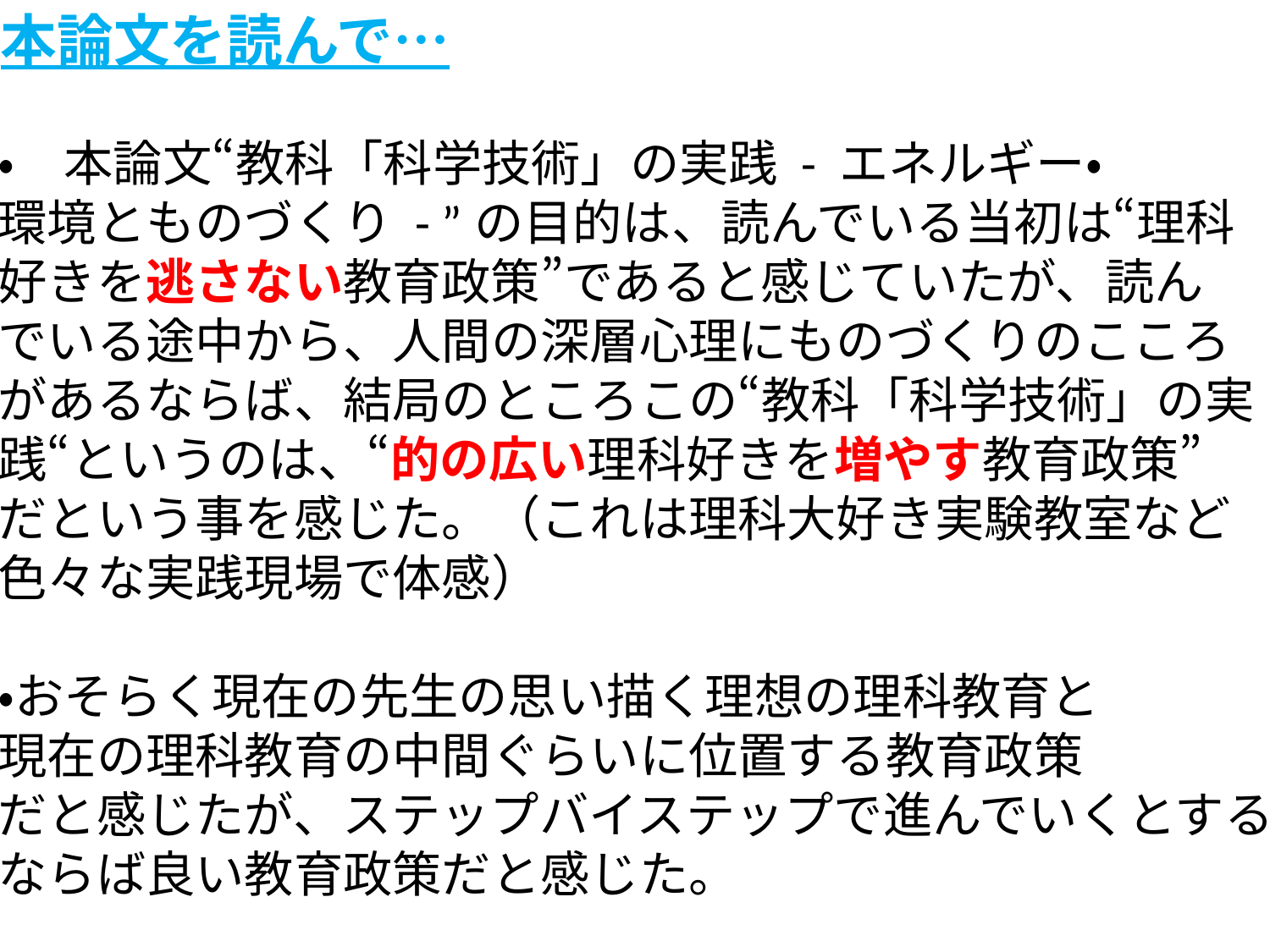

本論文を読んで…
・　本論文“教科「科学技術」の実践 - エネルギー・
環境とものづくり - ”の目的は、読んでいる当初は“理科
好きを逃さない教育政策”であると感じていたが、読ん
でいる途中から、人間の深層心理にものづくりのこころ
があるならば、結局のところこの“教科「科学技術」の実
践“というのは、“的の広い理科好きを増やす教育政策”
だという事を感じた。（これは理科大好き実験教室など
色々な実践現場で体感）

・おそらく現在の先生の思い描く理想の理科教育と
現在の理科教育の中間ぐらいに位置する教育政策
だと感じたが、ステップバイステップで進んでいくとする
ならば良い教育政策だと感じた。